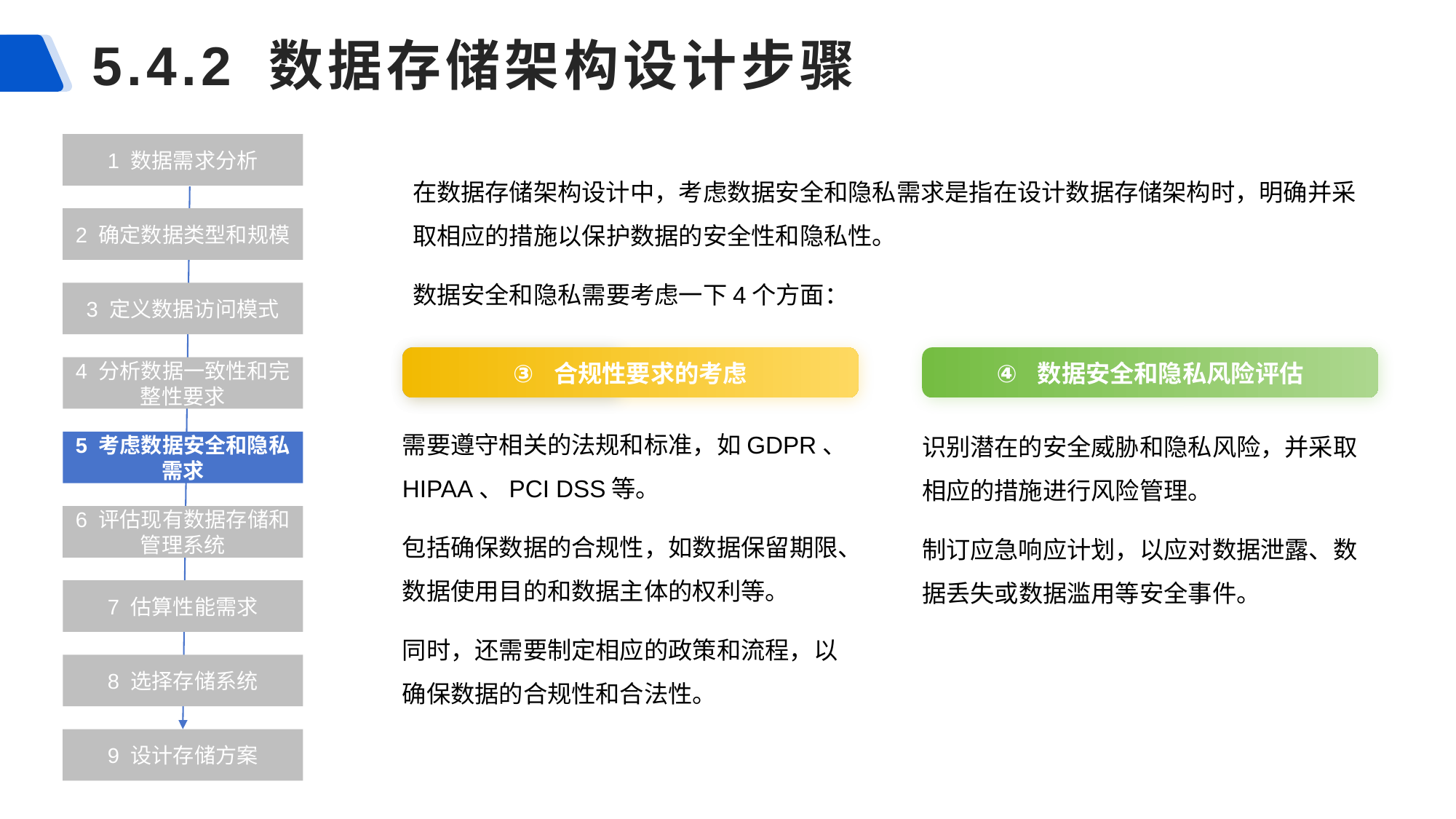

# 5.4.2 数据存储架构设计步骤
1 数据需求分析
在数据存储架构设计中，考虑数据安全和隐私需求是指在设计数据存储架构时，明确并采取相应的措施以保护数据的安全性和隐私性。
数据安全和隐私需要考虑一下4个方面：
2 确定数据类型和规模
3 定义数据访问模式
添加标题
合规性要求的考虑
数据安全和隐私风险评估
4 分析数据一致性和完整性要求
需要遵守相关的法规和标准，如GDPR、HIPAA、PCI DSS等。
包括确保数据的合规性，如数据保留期限、数据使用目的和数据主体的权利等。
同时，还需要制定相应的政策和流程，以确保数据的合规性和合法性。
识别潜在的安全威胁和隐私风险，并采取相应的措施进行风险管理。
制订应急响应计划，以应对数据泄露、数据丢失或数据滥用等安全事件。
5 考虑数据安全和隐私需求
6 评估现有数据存储和管理系统
7 估算性能需求
8 选择存储系统
9 设计存储方案